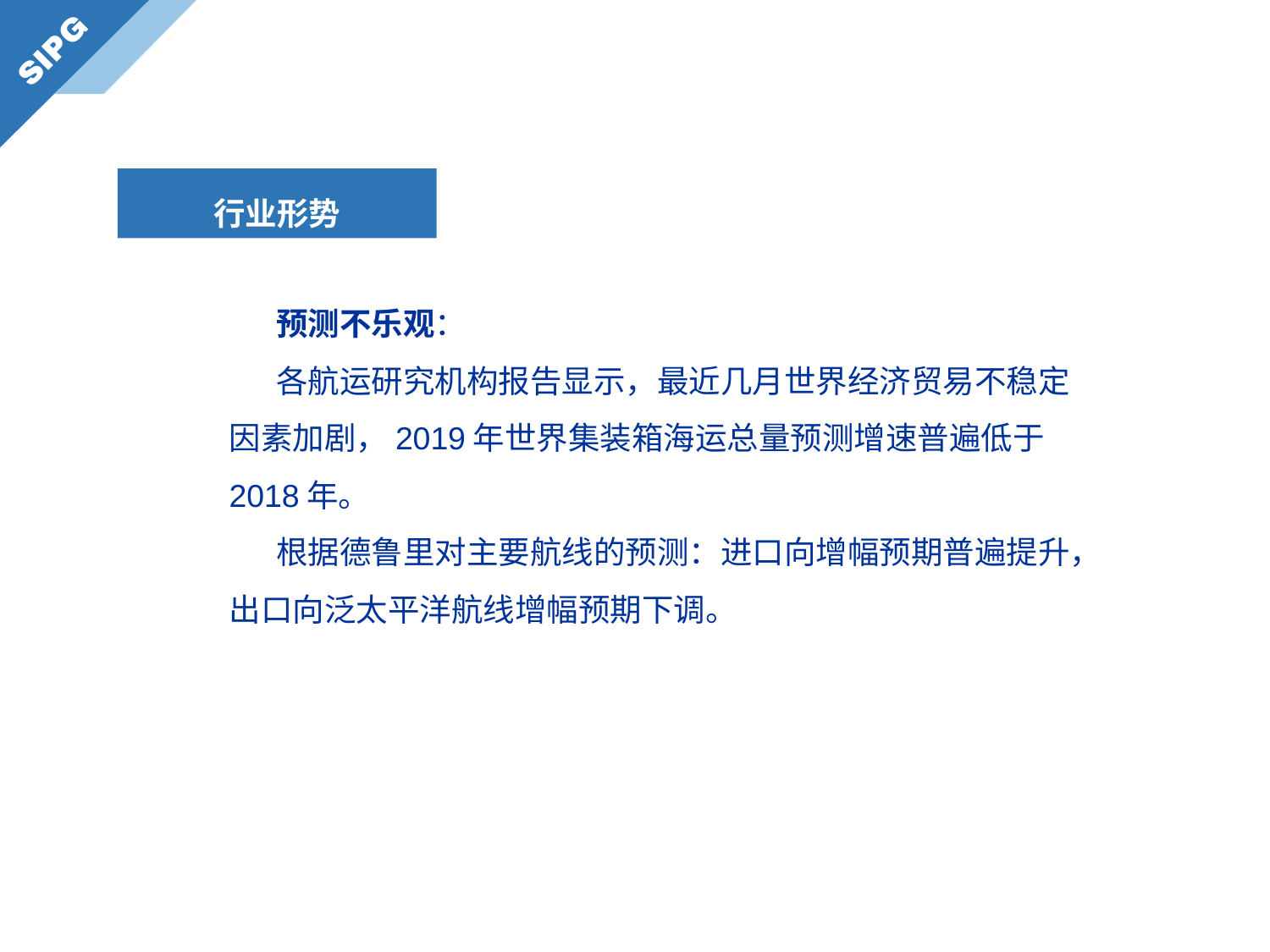

SIPG
行业形势
           预测不乐观：
           各航运研究机构报告显示，最近几月世界经济贸易不稳定因素加剧，2019年世界集装箱海运总量预测增速普遍低于2018年。
           根据德鲁里对主要航线的预测：进口向增幅预期普遍提升，出口向泛太平洋航线增幅预期下调。